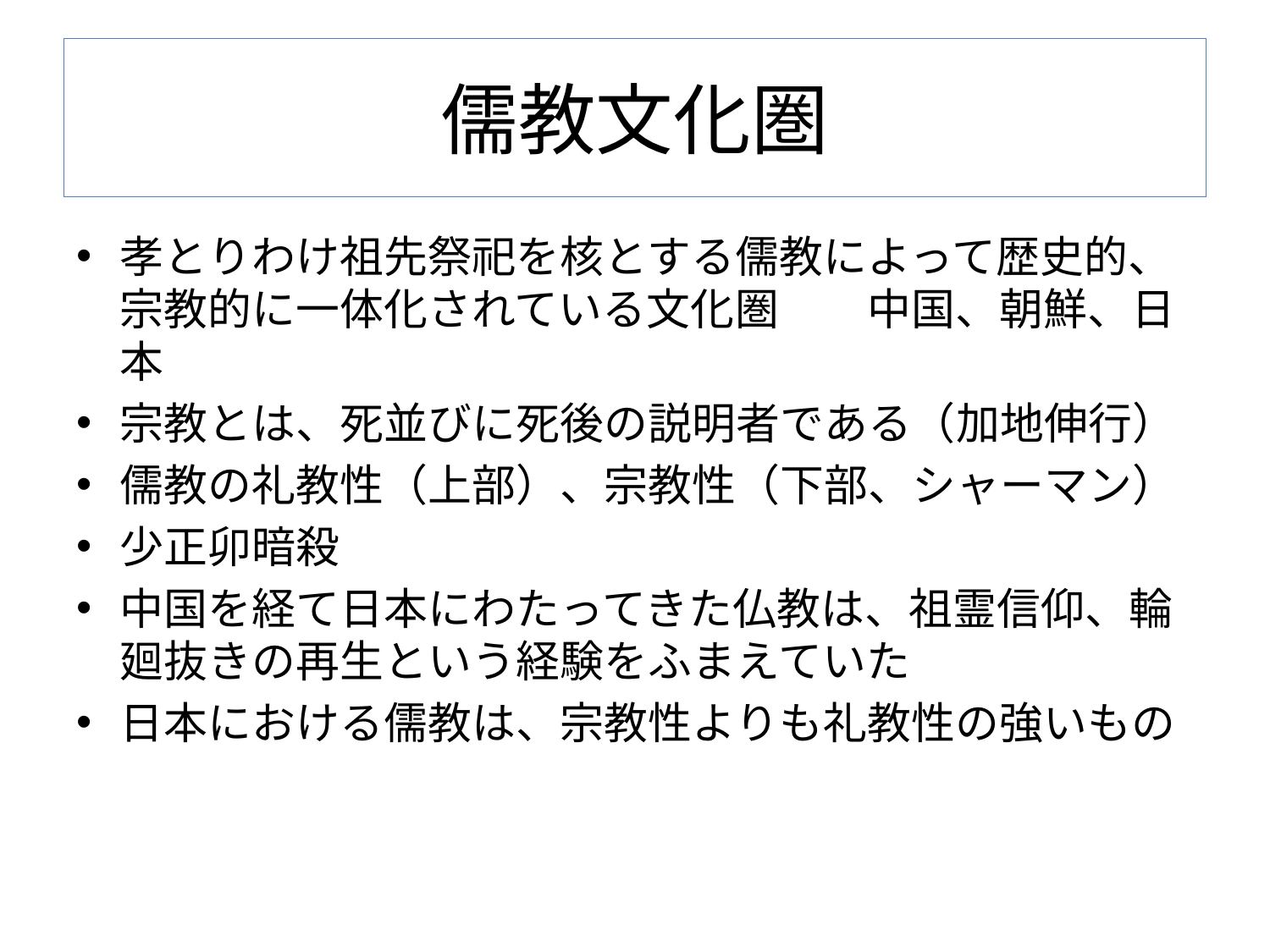

# 儒教文化圏
孝とりわけ祖先祭祀を核とする儒教によって歴史的、宗教的に一体化されている文化圏　　中国、朝鮮、日本
宗教とは、死並びに死後の説明者である（加地伸行）
儒教の礼教性（上部）、宗教性（下部、シャーマン）
少正卯暗殺
中国を経て日本にわたってきた仏教は、祖霊信仰、輪廻抜きの再生という経験をふまえていた
日本における儒教は、宗教性よりも礼教性の強いもの